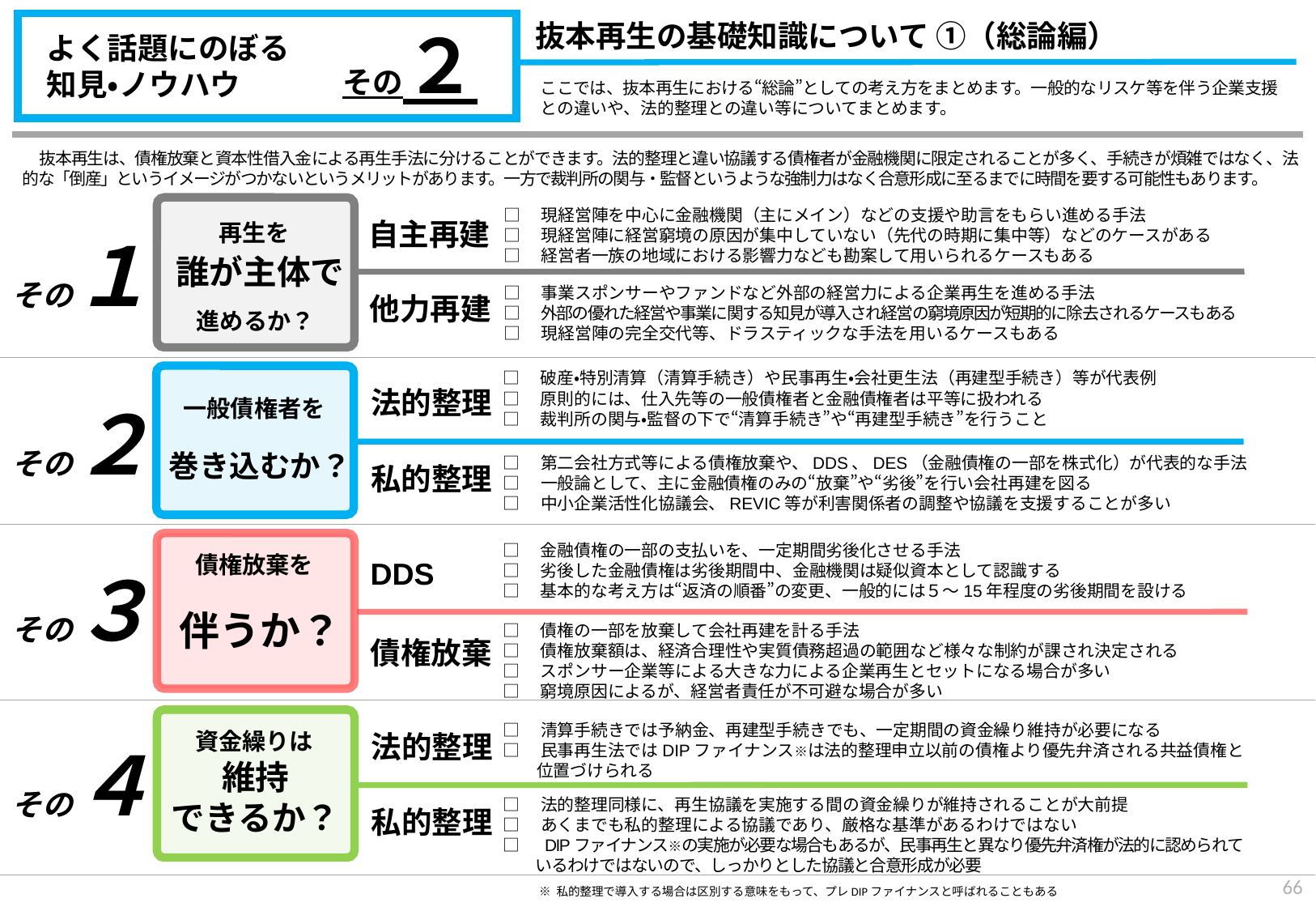

抜本再生の基礎知識について ①（総論編）

その２
よく話題にのぼる
知見・ノウハウ
ここでは、抜本再生における“総論”としての考え方をまとめます。一般的なリスケ等を伴う企業支援との違いや、法的整理との違い等についてまとめます。
　抜本再生は、債権放棄と資本性借入金による再生手法に分けることができます。法的整理と違い協議する債権者が金融機関に限定されることが多く、手続きが煩雑ではなく、法的な「倒産」というイメージがつかないというメリットがあります。一方で裁判所の関与・監督というような強制力はなく合意形成に至るまでに時間を要する可能性もあります。

再生を
誰が主体で
その１
自主再建
他力再建
□　現経営陣を中心に金融機関（主にメイン）などの支援や助言をもらい進める手法
□　現経営陣に経営窮境の原因が集中していない（先代の時期に集中等）などのケースがある
□　経営者一族の地域における影響力なども勘案して用いられるケースもある
□　事業スポンサーやファンドなど外部の経営力による企業再生を進める手法
□　外部の優れた経営や事業に関する知見が導入され経営の窮境原因が短期的に除去されるケースもある
□　現経営陣の完全交代等、ドラスティックな手法を用いるケースもある
進めるか？
□　破産・特別清算（清算手続き）や民事再生・会社更生法（再建型手続き）等が代表例
□　原則的には、仕入先等の一般債権者と金融債権者は平等に扱われる
□　裁判所の関与・監督の下で“清算手続き”や“再建型手続き”を行うこと

一般債権者を
巻き込むか？
その２
法的整理
私的整理
□　第二会社方式等による債権放棄や、DDS、DES（金融債権の一部を株式化）が代表的な手法
□　一般論として、主に金融債権のみの“放棄”や“劣後”を行い会社再建を図る
□　中小企業活性化協議会、REVIC等が利害関係者の調整や協議を支援することが多い

債権放棄を
伴うか？
その３
DDS
債権放棄
□　金融債権の一部の支払いを、一定期間劣後化させる手法
□　劣後した金融債権は劣後期間中、金融機関は疑似資本として認識する
□　基本的な考え方は“返済の順番”の変更、一般的には５～15年程度の劣後期間を設ける

□　債権の一部を放棄して会社再建を計る手法
□　債権放棄額は、経済合理性や実質債務超過の範囲など様々な制約が課され決定される
□　スポンサー企業等による大きな力による企業再生とセットになる場合が多い
□　窮境原因によるが、経営者責任が不可避な場合が多い

資金繰りは
維持
できるか？
その４
法的整理
私的整理
□　清算手続きでは予納金、再建型手続きでも、一定期間の資金繰り維持が必要になる
□　民事再生法ではDIPファイナンス※は法的整理申立以前の債権より優先弁済される共益債権と
　　位置づけられる
□　法的整理同様に、再生協議を実施する間の資金繰りが維持されることが大前提
□　あくまでも私的整理による協議であり、厳格な基準があるわけではない
□　DIPファイナンス※の実施が必要な場合もあるが、民事再生と異なり優先弁済権が法的に認められて
　　いるわけではないので、しっかりとした協議と合意形成が必要
66
※ 私的整理で導入する場合は区別する意味をもって、プレDIPファイナンスと呼ばれることもある